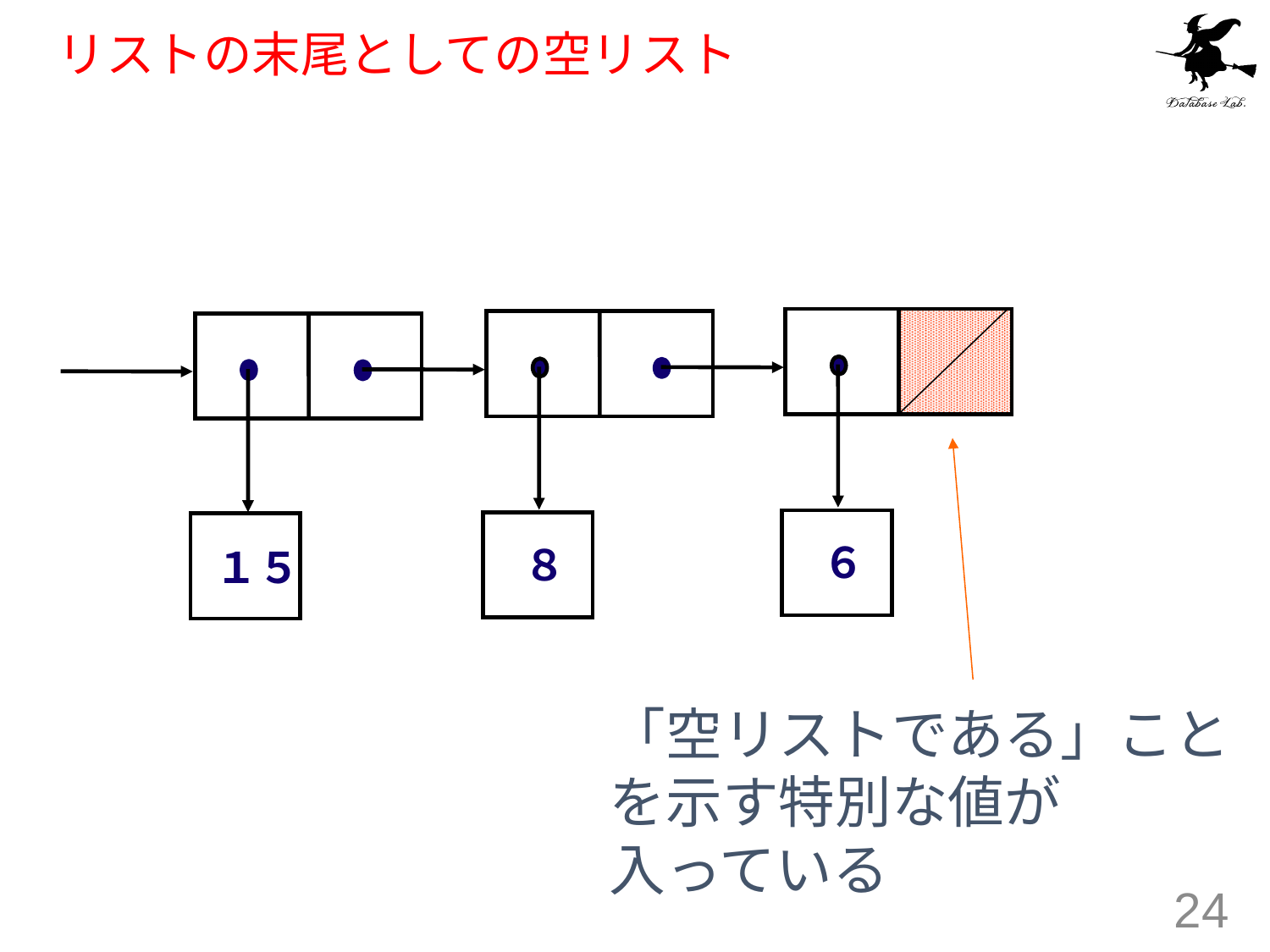

# リストの末尾としての空リスト

６
８
１５

「空リストである」こと
を示す特別な値が
入っている
24